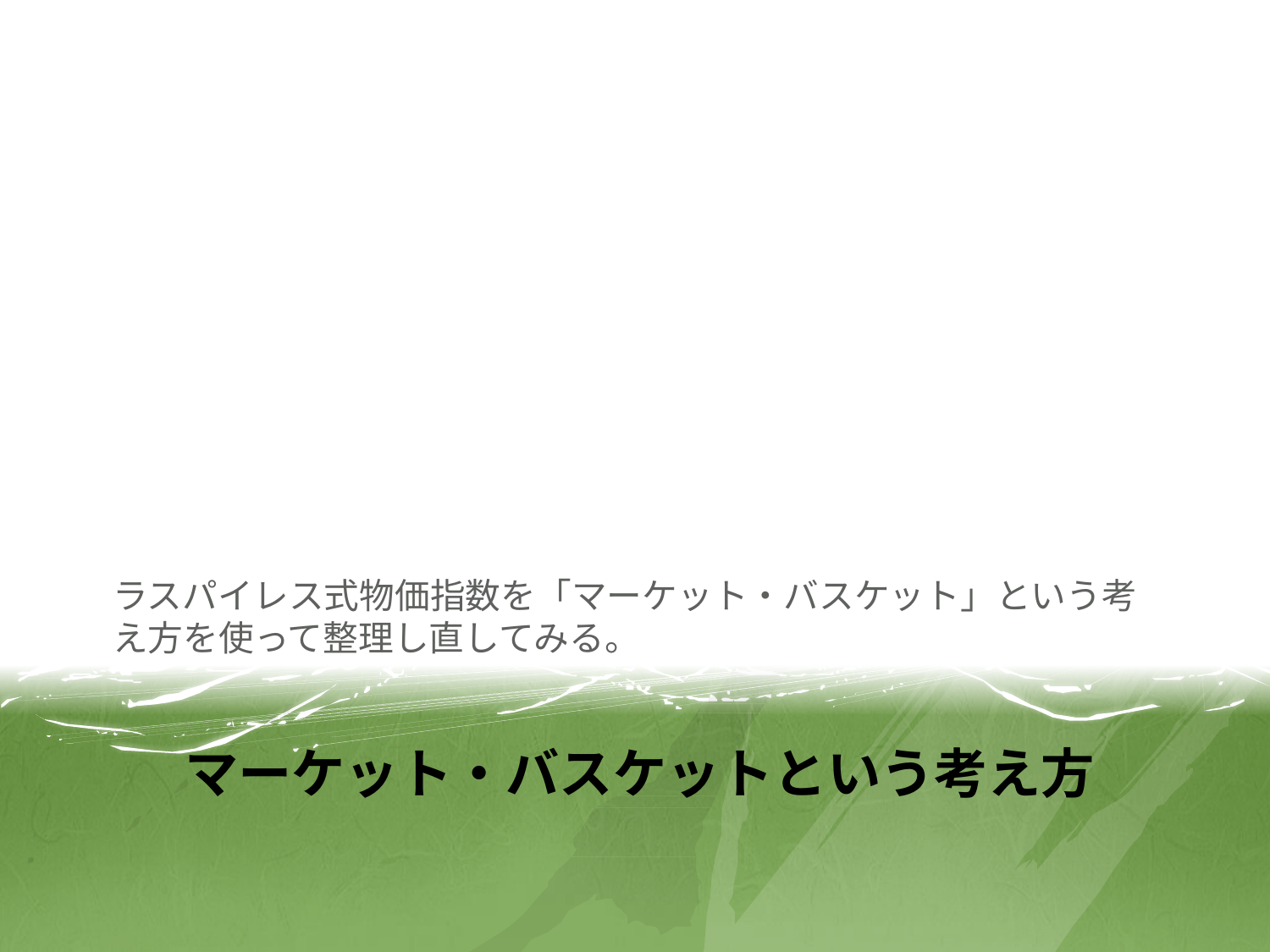

ラスパイレス式物価指数を「マーケット・バスケット」という考え方を使って整理し直してみる。
# マーケット・バスケットという考え方